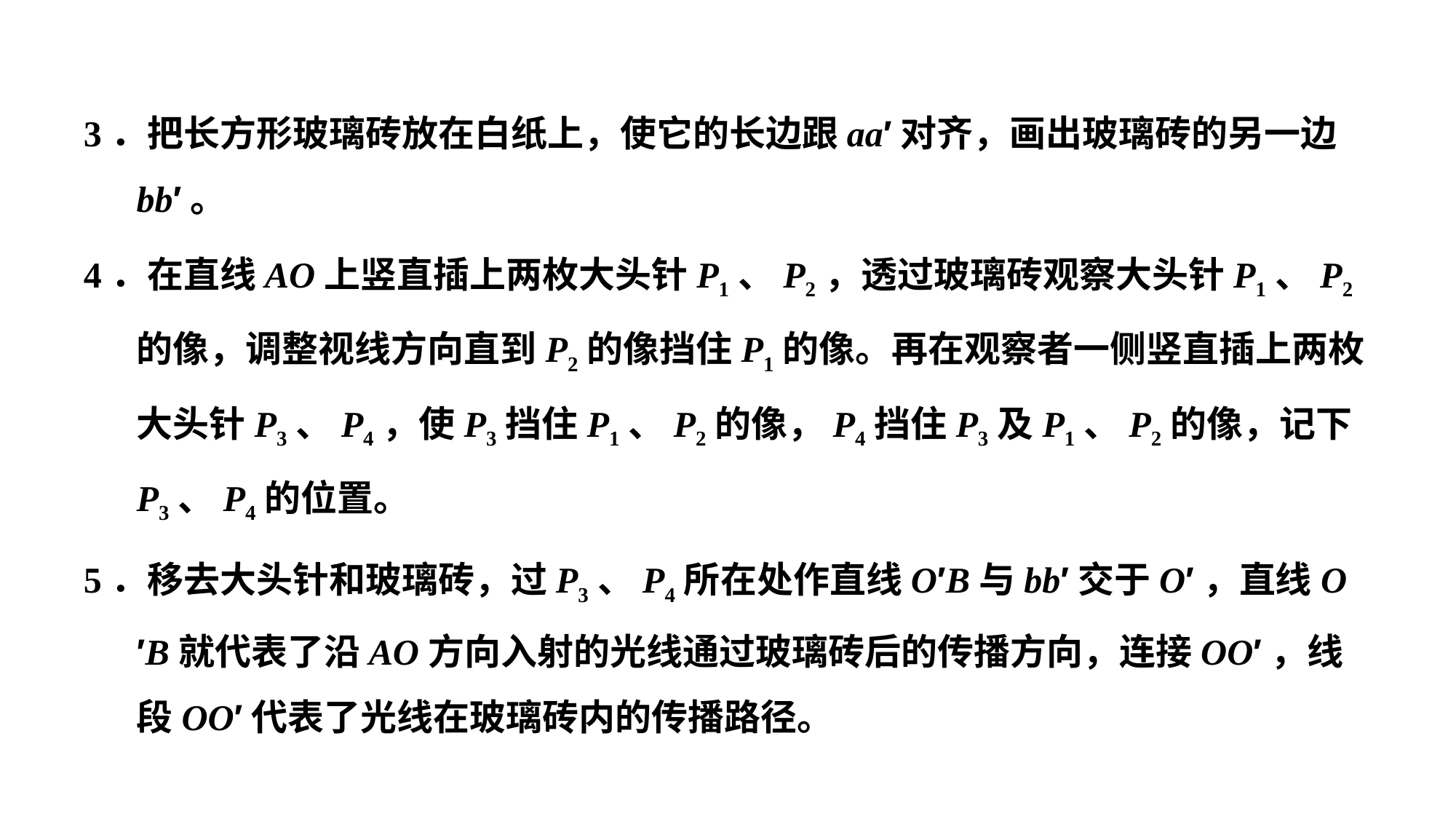

3．把长方形玻璃砖放在白纸上，使它的长边跟aa′对齐，画出玻璃砖的另一边bb′。
4．在直线AO上竖直插上两枚大头针P1、P2，透过玻璃砖观察大头针P1、P2的像，调整视线方向直到P2的像挡住P1的像。再在观察者一侧竖直插上两枚大头针P3、P4，使P3挡住P1、P2的像，P4挡住P3及P1、P2的像，记下P3、P4的位置。
5．移去大头针和玻璃砖，过P3、P4所在处作直线O′B与bb′交于O′，直线O′B就代表了沿AO方向入射的光线通过玻璃砖后的传播方向，连接OO′，线段OO′代表了光线在玻璃砖内的传播路径。